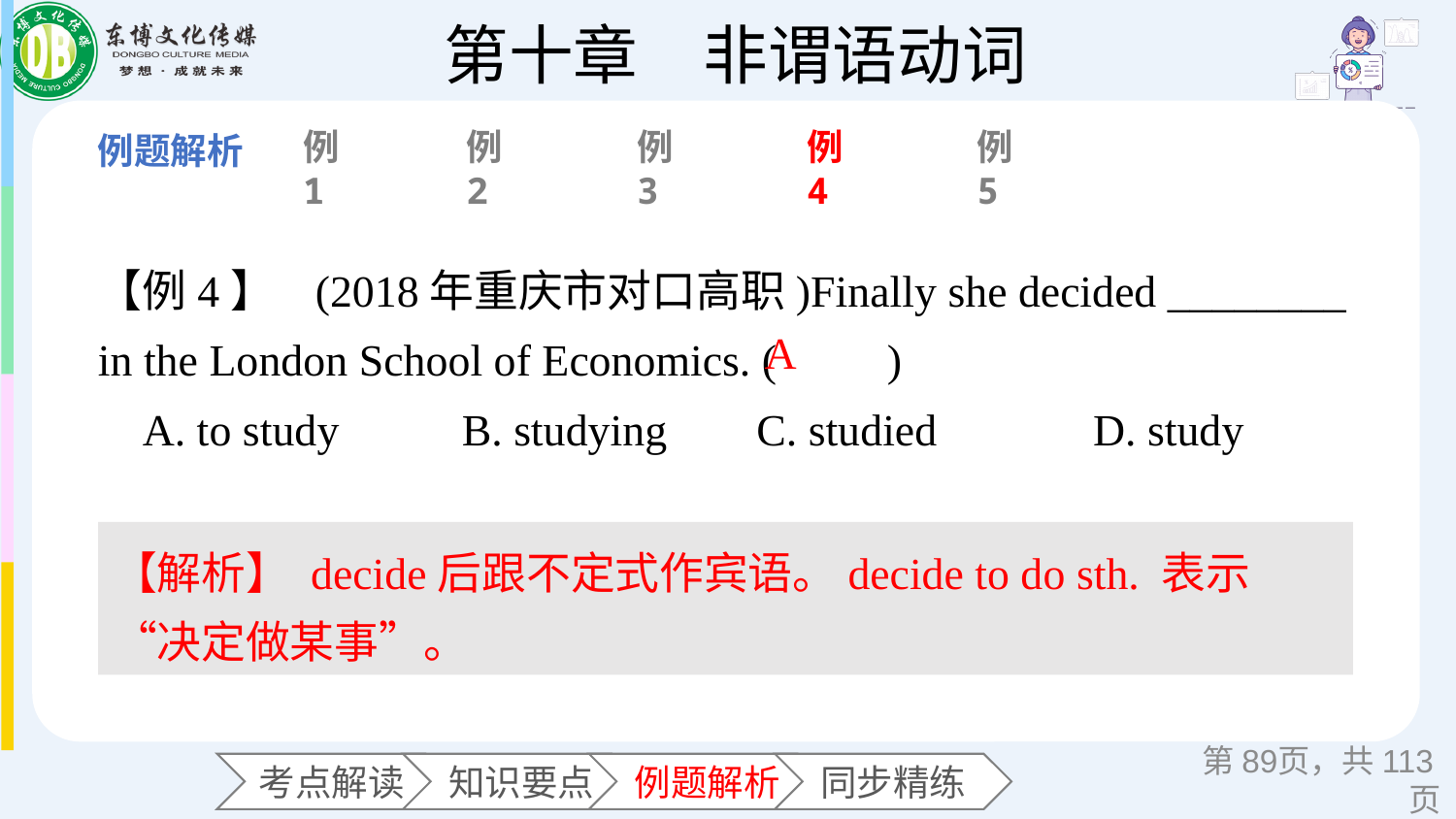

例1
例2
例3
例4
例5
【例4】   (2018年重庆市对口高职)Finally she decided ________ in the London School of Economics. (　　)
    A. to study           B. studying        C. studied              D. study

A
【解析】 decide后跟不定式作宾语。decide to do sth. 表示“决定做某事”。
第89页，共113页